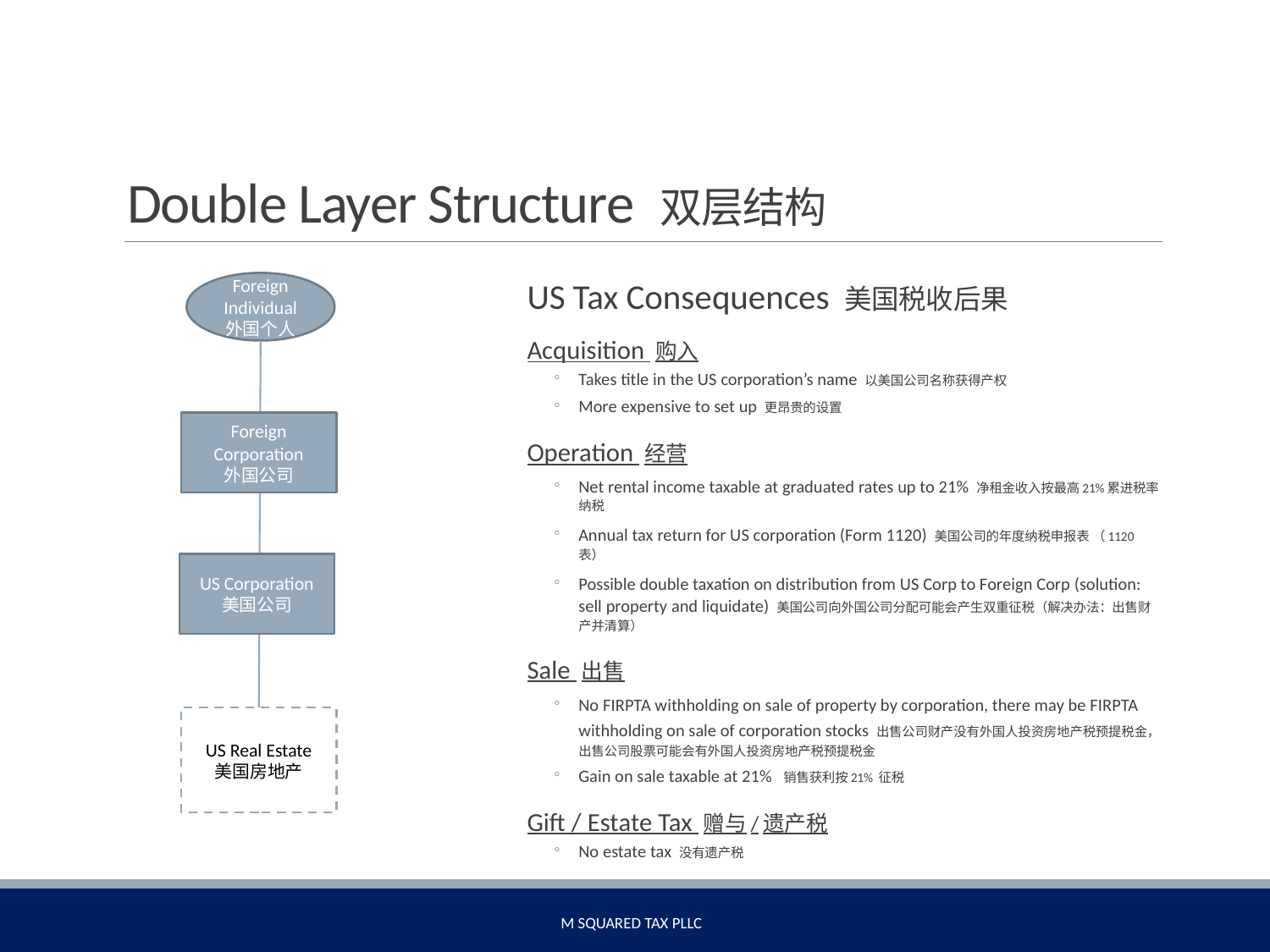

# Double Layer Structure 双层结构
Foreign Individual
外国个人
US Tax Consequences 美国税收后果
Acquisition 购入
Takes title in the US corporation’s name 以美国公司名称获得产权
More expensive to set up 更昂贵的设置
Operation 经营
Net rental income taxable at graduated rates up to 21% 净租金收入按最高21%累进税率纳税
Annual tax return for US corporation (Form 1120) 美国公司的年度纳税申报表 （1120表）
Possible double taxation on distribution from US Corp to Foreign Corp (solution:  sell property and liquidate) 美国公司向外国公司分配可能会产生双重征税（解决办法：出售财产并清算）
Sale 出售
No FIRPTA withholding on sale of property by corporation, there may be FIRPTA withholding on sale of corporation stocks 出售公司财产没有外国人投资房地产税预提税金，出售公司股票可能会有外国人投资房地产税预提税金
Gain on sale taxable at 21%  销售获利按21% 征税
Gift / Estate Tax 赠与/遗产税
No estate tax 没有遗产税

Foreign Corporation
外国公司
US Corporation
美国公司
US Real Estate
美国房地产
M Squared Tax PLLC